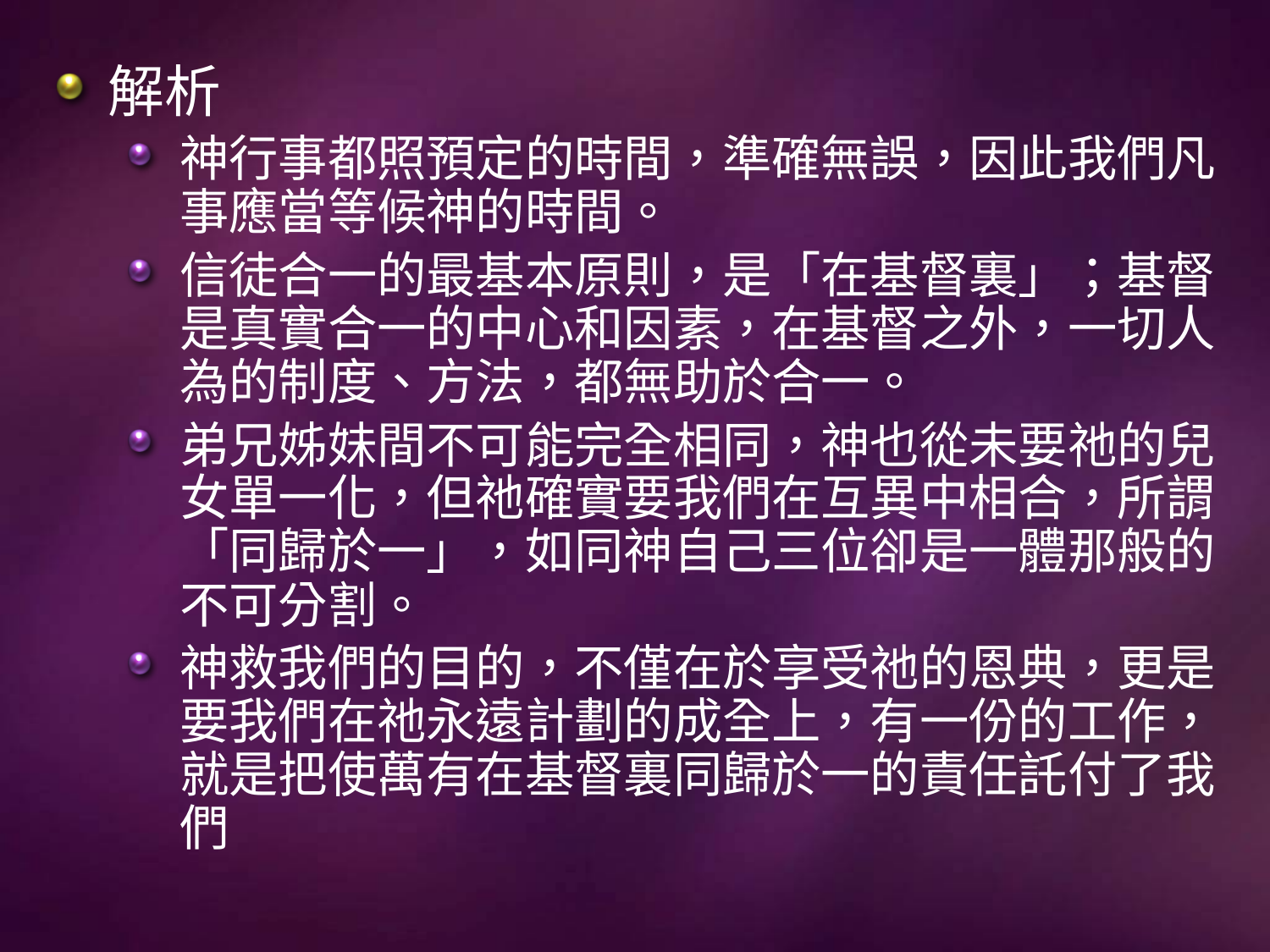

解析
神行事都照預定的時間，準確無誤，因此我們凡事應當等候神的時間。
信徒合一的最基本原則，是「在基督裏」；基督是真實合一的中心和因素，在基督之外，一切人為的制度、方法，都無助於合一。
弟兄姊妹間不可能完全相同，神也從未要祂的兒女單一化，但祂確實要我們在互異中相合，所謂「同歸於一」，如同神自己三位卻是一體那般的不可分割。
神救我們的目的，不僅在於享受祂的恩典，更是要我們在祂永遠計劃的成全上，有一份的工作，就是把使萬有在基督裏同歸於一的責任託付了我們